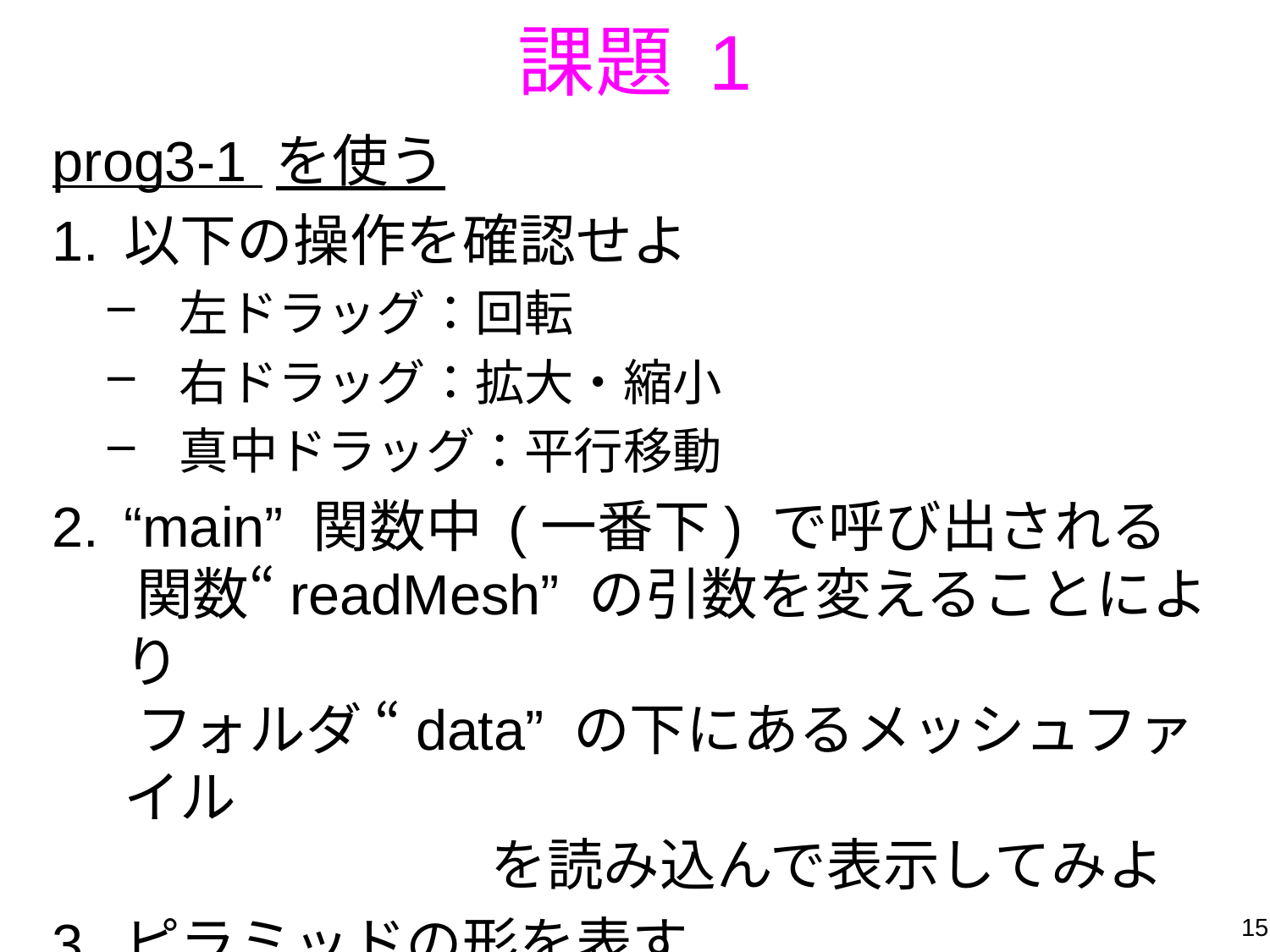

# 課題 1
prog3-1 を使う
以下の操作を確認せよ
左ドラッグ：回転
右ドラッグ：拡大・縮小
真中ドラッグ：平行移動
“main” 関数中 (一番下) で呼び出される
 関数“readMesh” の引数を変えることにより
 フォルダ “data” の下にあるメッシュファイル
                             を読み込んで表示してみよ
ピラミッドの形を表す
                     メッシュファイルを作成せよ
15